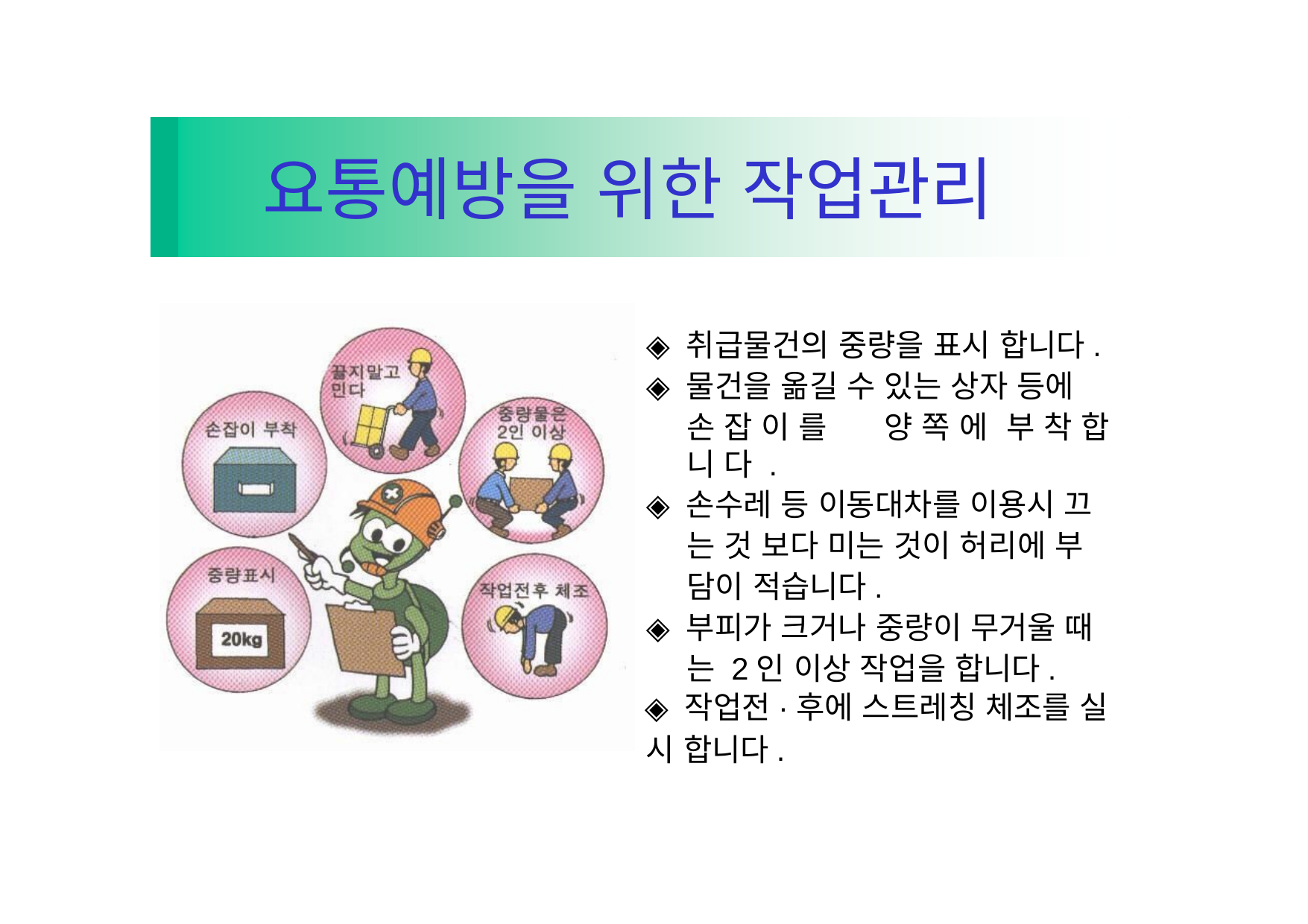

# 요통예방을 위한 작업관리

◈ 취급물건의 중량을 표시 합니다.
◈ 물건을 옮길 수 있는 상자 등에
손 잡 이 를	양 쪽 에	부 착 합 니 다 .
◈ 손수레 등 이동대차를 이용시 끄 는 것 보다 미는 것이 허리에 부 담이 적습니다.
◈ 부피가 크거나 중량이 무거울 때 는 2인 이상 작업을 합니다.
◈ 작업전·후에 스트레칭 체조를 실
시 합니다.